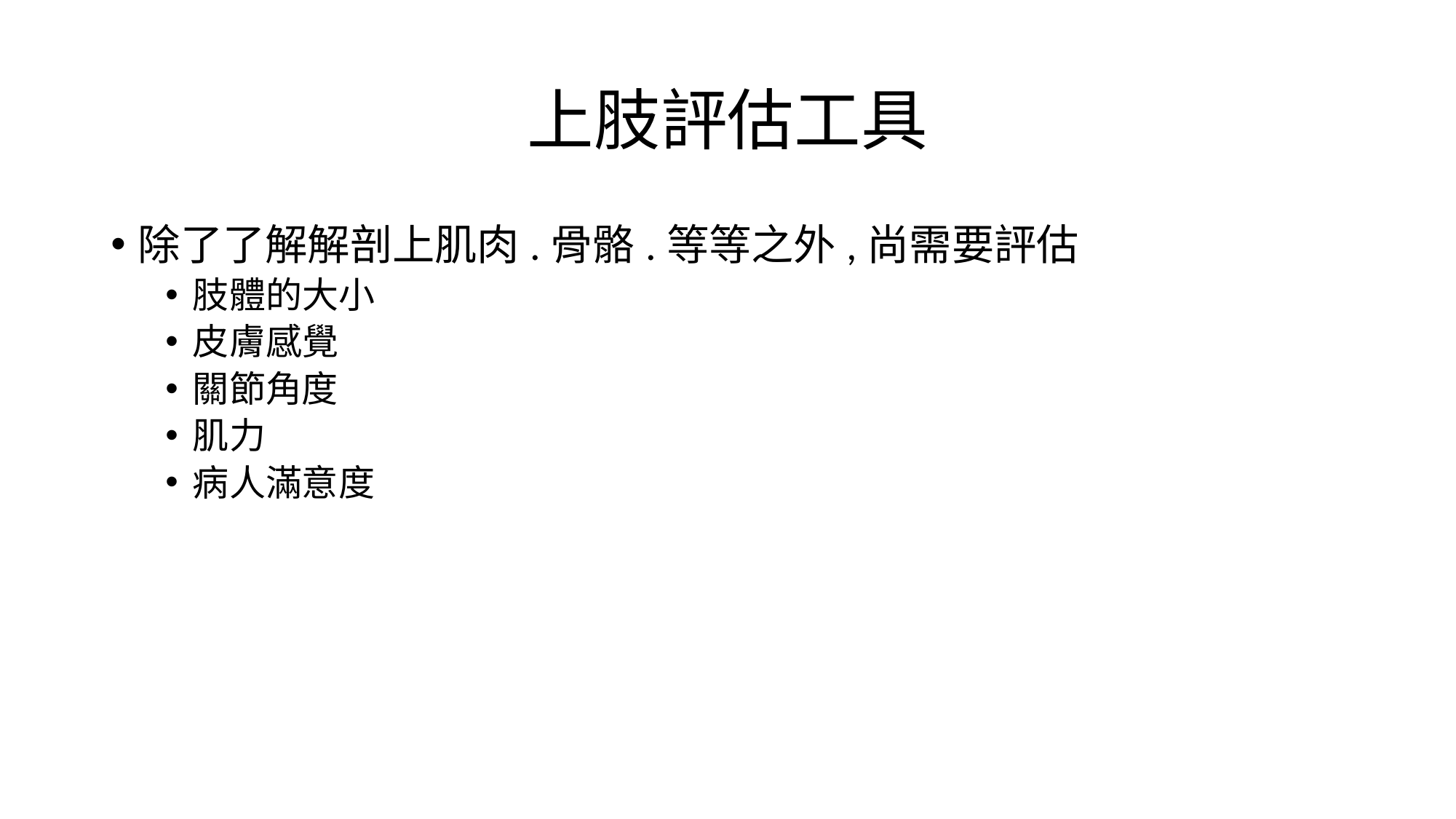

# 上肢評估工具
除了了解解剖上肌肉.骨骼.等等之外,尚需要評估
肢體的大小
皮膚感覺
關節角度
肌力
病人滿意度